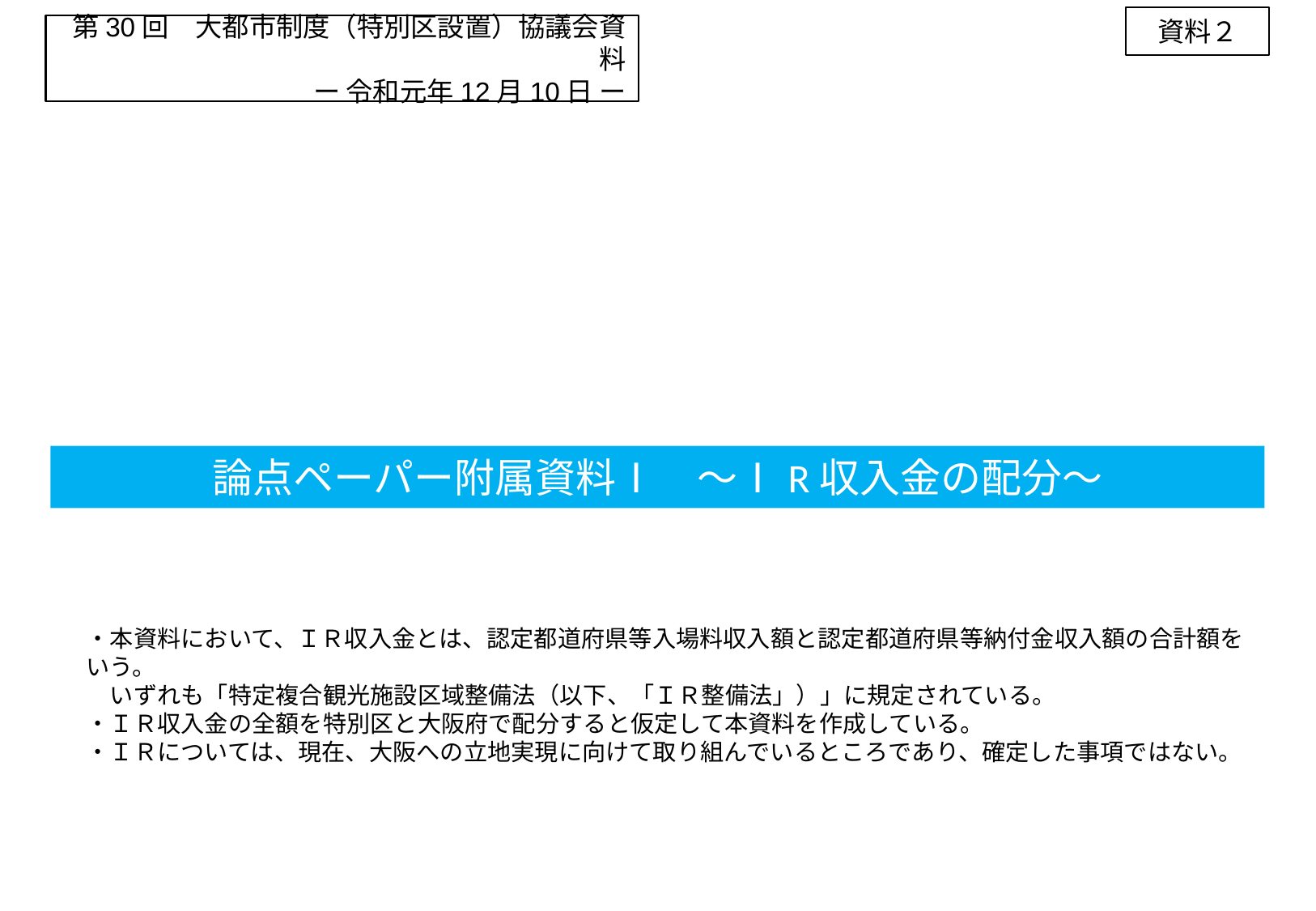

資料２
第30回　大都市制度（特別区設置）協議会資料
ー 令和元年12月10日 ー
論点ペーパー附属資料Ⅰ　～ⅠR収入金の配分～
・本資料において、ＩＲ収入金とは、認定都道府県等入場料収入額と認定都道府県等納付金収入額の合計額をいう。
　いずれも「特定複合観光施設区域整備法（以下、「ＩＲ整備法」）」に規定されている。
・ＩＲ収入金の全額を特別区と大阪府で配分すると仮定して本資料を作成している。
・ＩＲについては、現在、大阪への立地実現に向けて取り組んでいるところであり、確定した事項ではない。